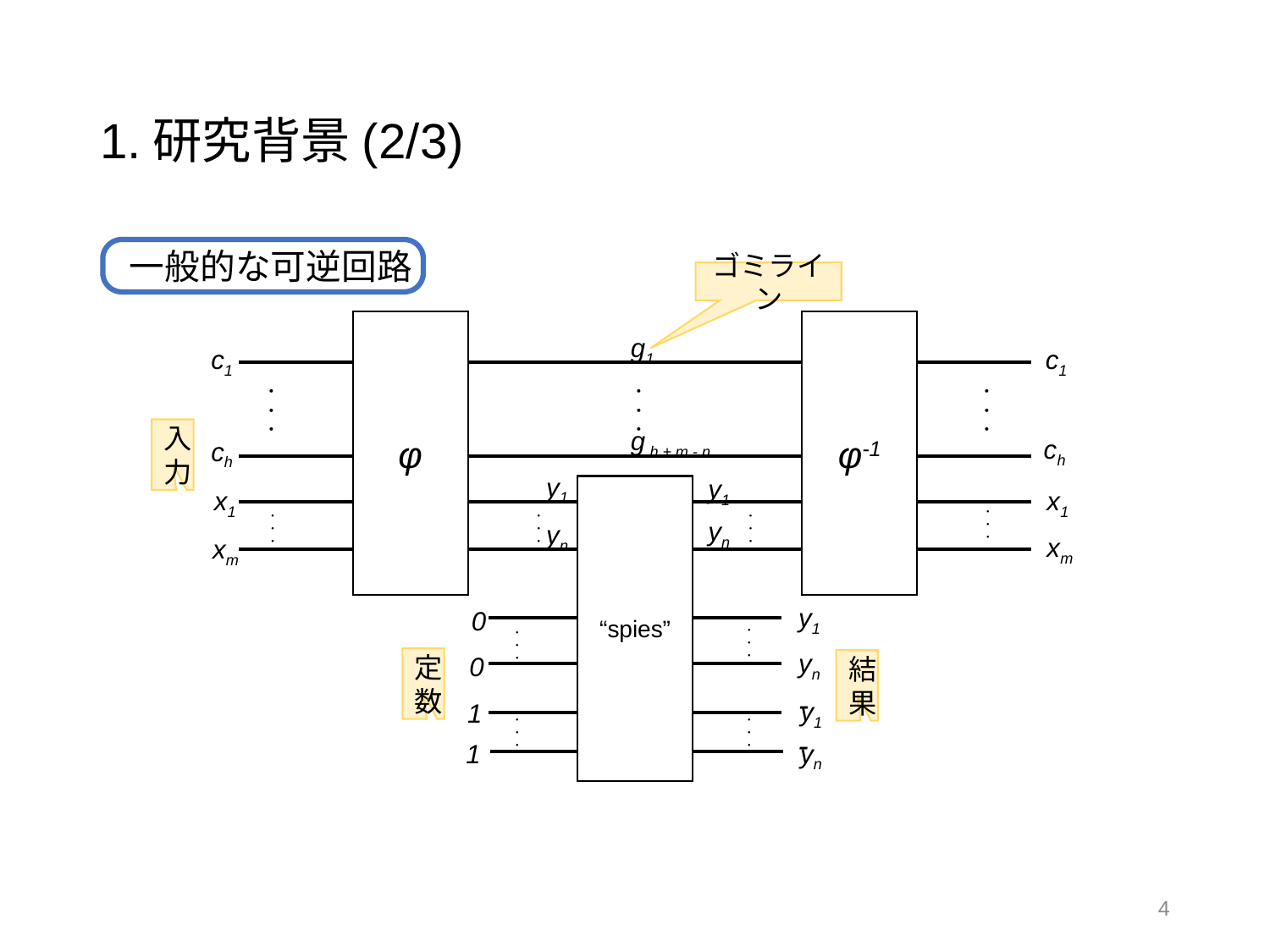

# 1.研究背景(2/3)
 一般的な可逆回路
ゴミライン
φ
φ-1
g1
c1
c1
・
・
・
・
・
・
・
・
・
g h + m - n
入力
ch
ch
y1
y1
“spies”
x1
x1
・
・
・
・
・
・
・
・
・
・
・
・
yn
yn
xm
xm
y1
0
・
・
・
・
・
・
yn
0
定数
結果
-
y1
1
・
・
・
・
・
・
-
1
yn
4